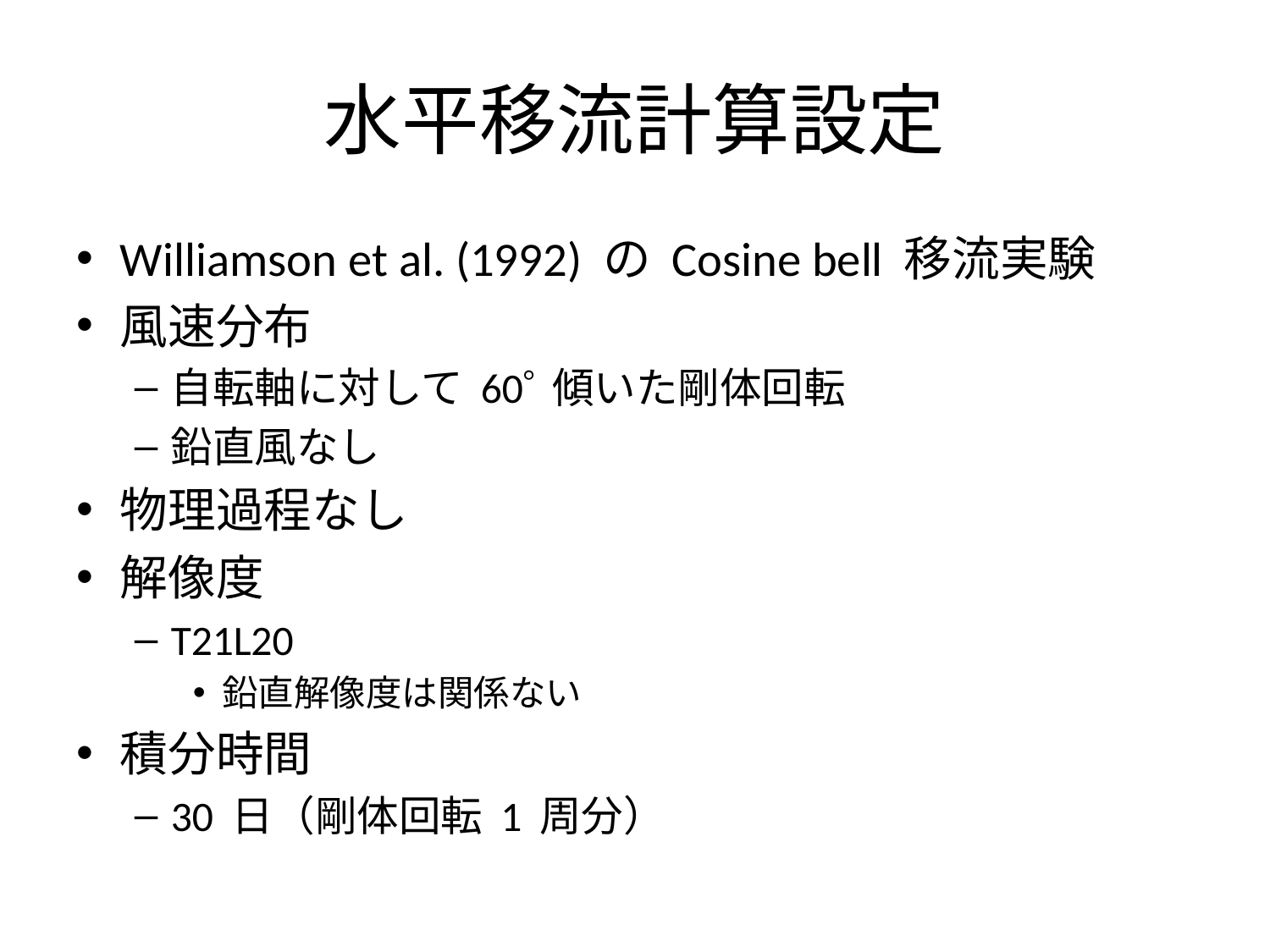

# 水平移流計算設定
Williamson et al. (1992) の Cosine bell 移流実験
風速分布
自転軸に対して 60° 傾いた剛体回転
鉛直風なし
物理過程なし
解像度
T21L20
鉛直解像度は関係ない
積分時間
30 日（剛体回転 1 周分）